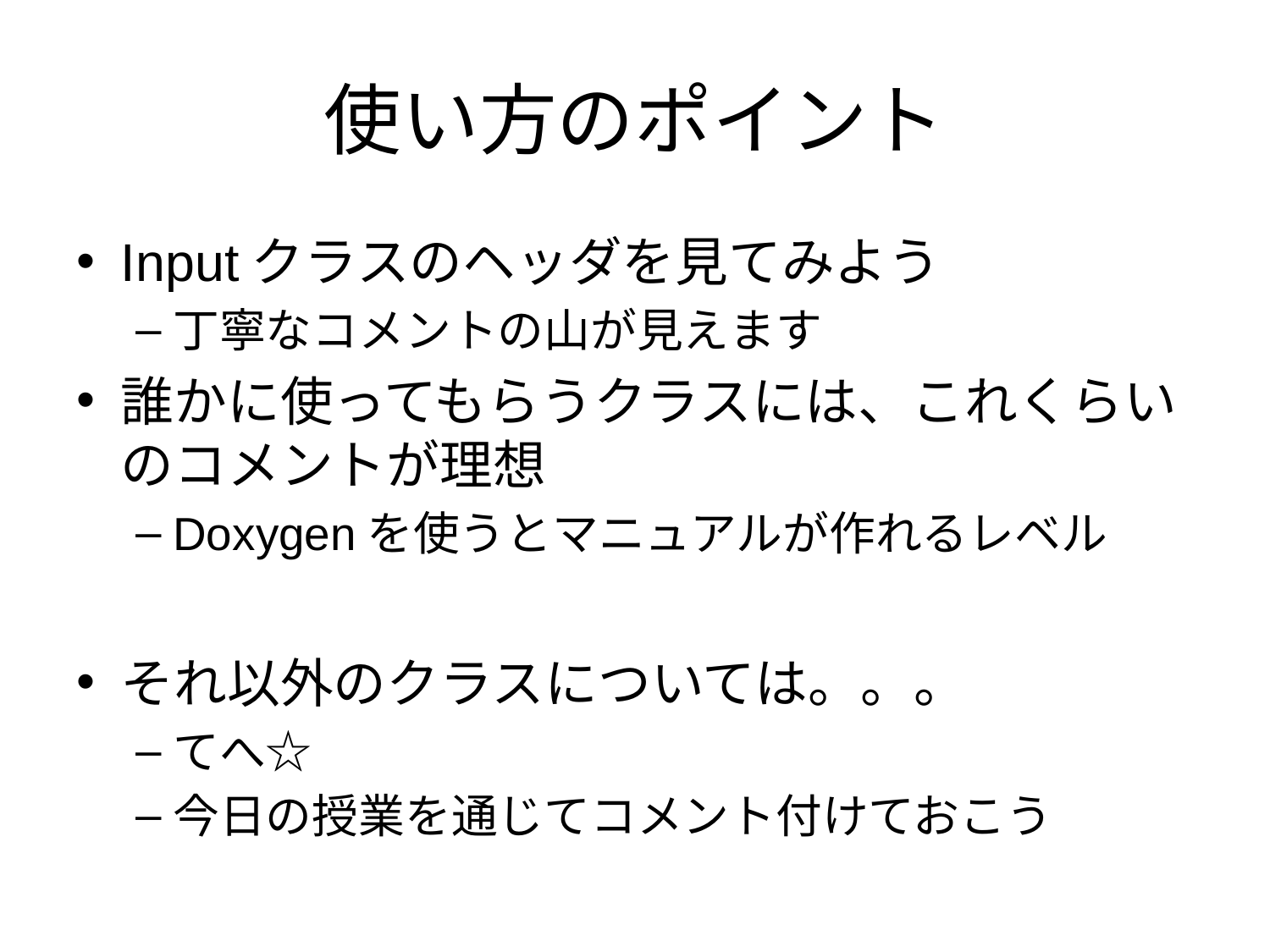

# 使い方のポイント
Inputクラスのヘッダを見てみよう
丁寧なコメントの山が見えます
誰かに使ってもらうクラスには、これくらいのコメントが理想
Doxygenを使うとマニュアルが作れるレベル

それ以外のクラスについては。。。
てへ☆
今日の授業を通じてコメント付けておこう